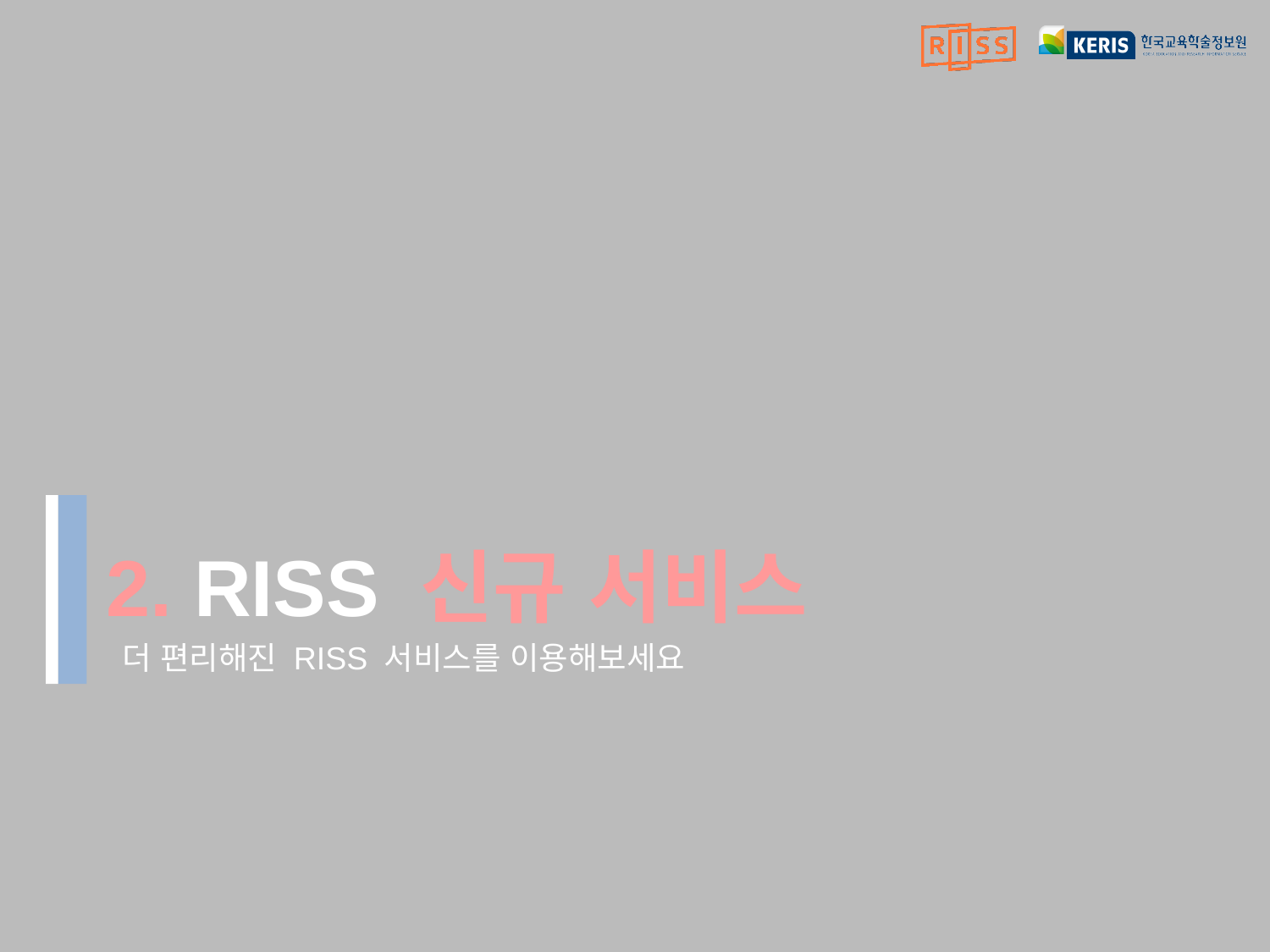

# 2. RISS 신규 서비스
 더 편리해진 RISS 서비스를 이용해보세요